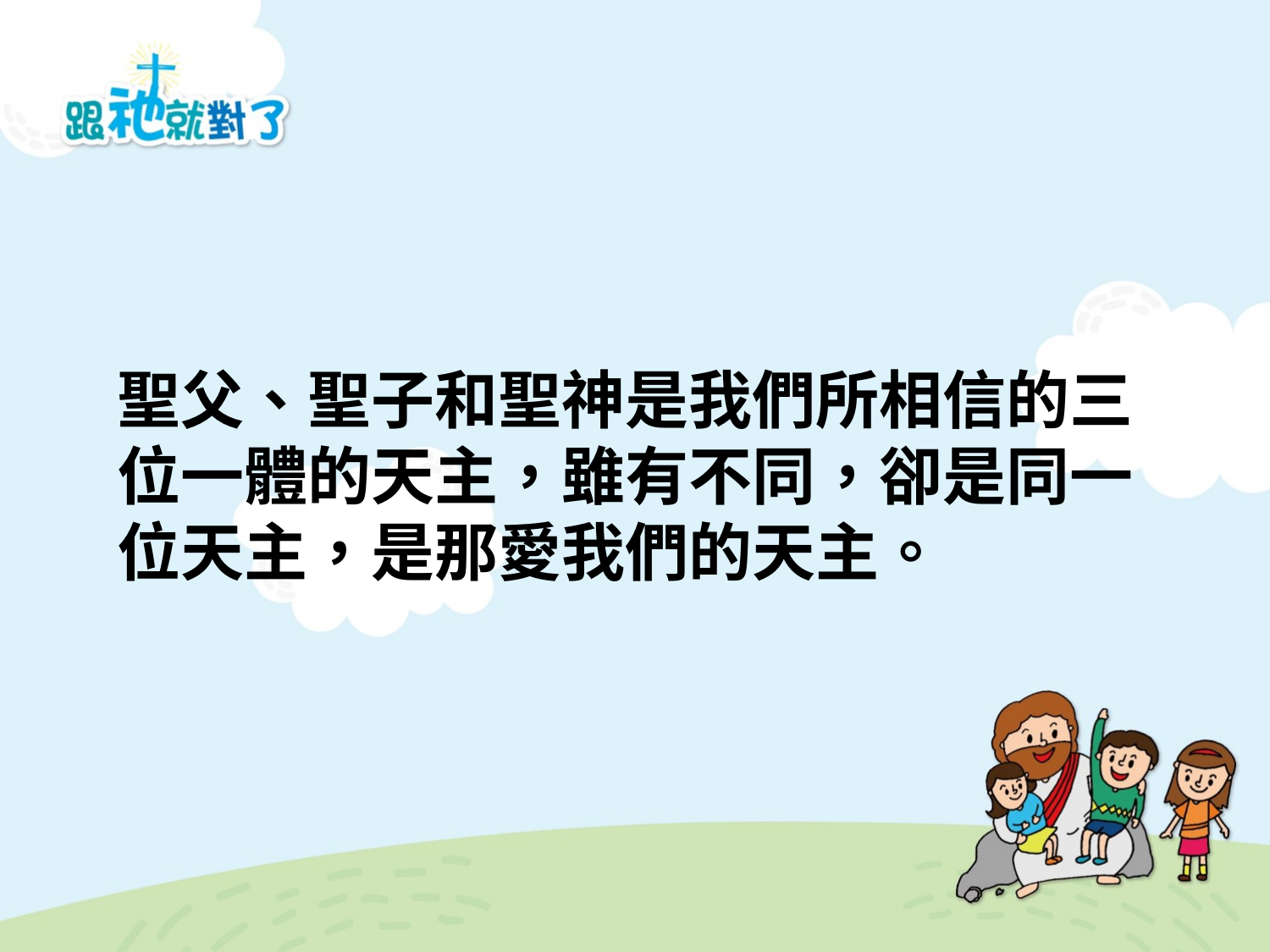

聖父、聖子和聖神是我們所相信的三位一體的天主，雖有不同，卻是同一位天主，是那愛我們的天主。